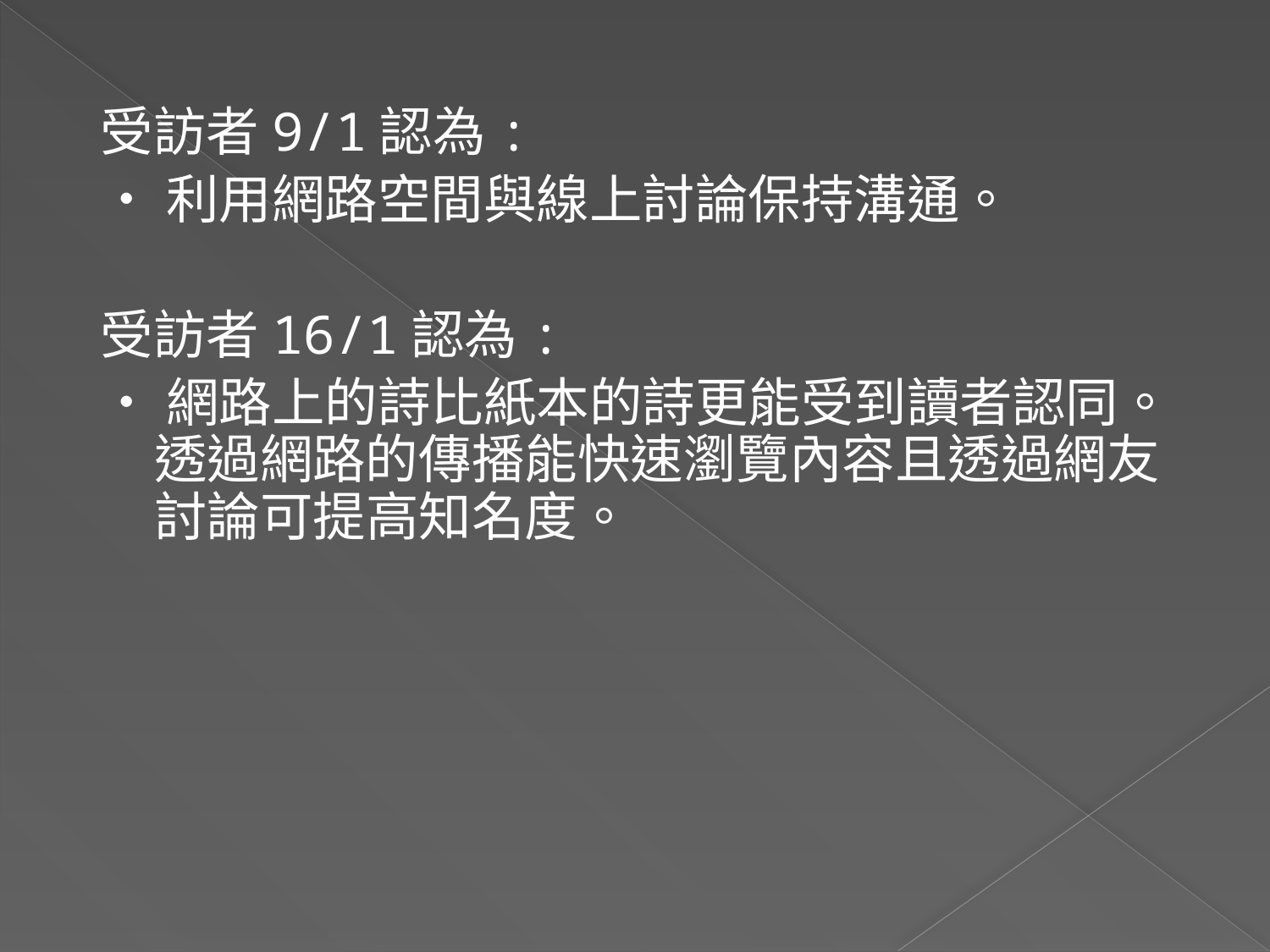

受訪者9/1認為:
‧利用網路空間與線上討論保持溝通。

受訪者16/1認為:
‧網路上的詩比紙本的詩更能受到讀者認同。透過網路的傳播能快速瀏覽內容且透過網友討論可提高知名度。